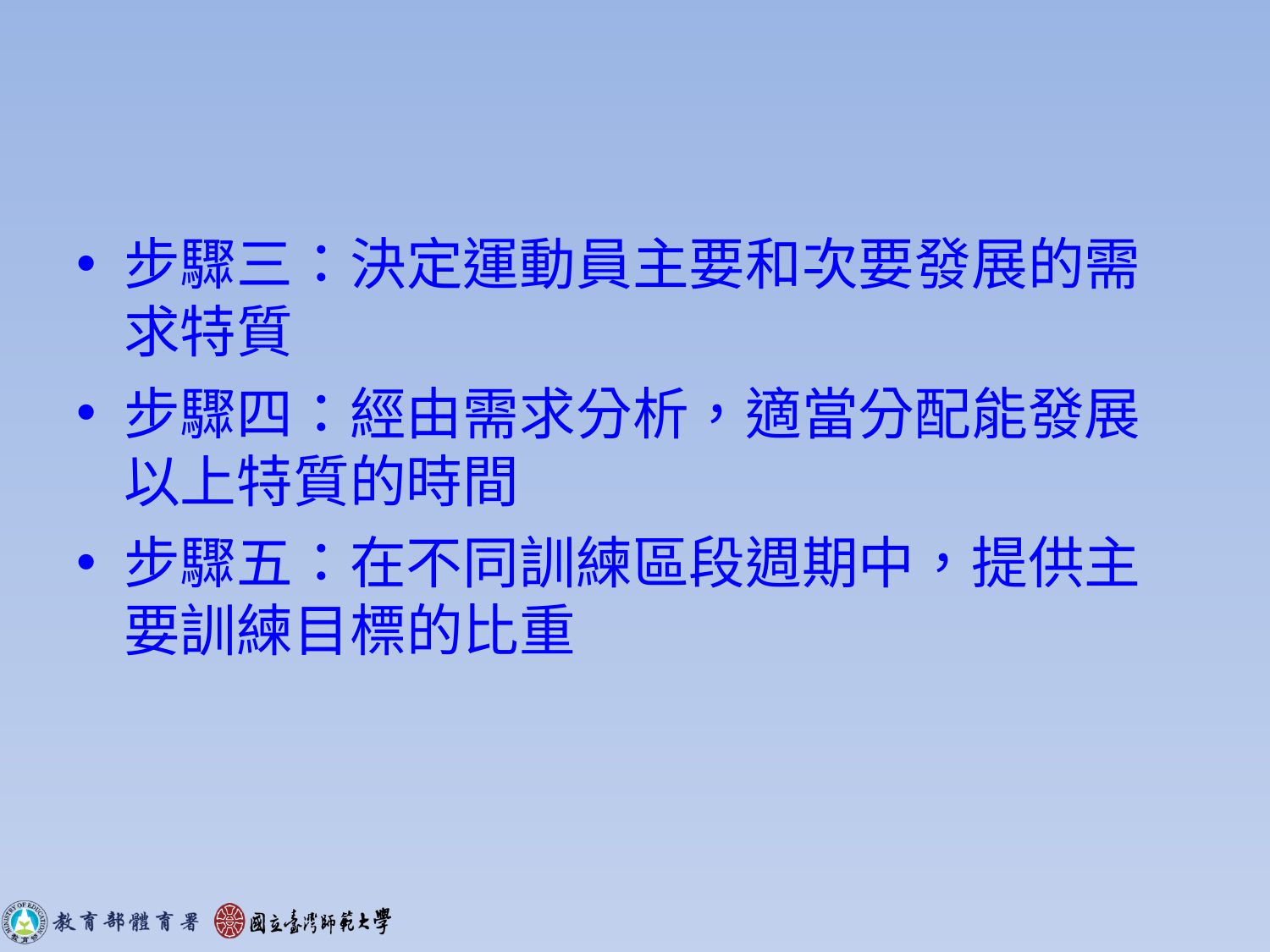

#
步驟三：決定運動員主要和次要發展的需求特質
步驟四：經由需求分析，適當分配能發展以上特質的時間
步驟五：在不同訓練區段週期中，提供主要訓練目標的比重